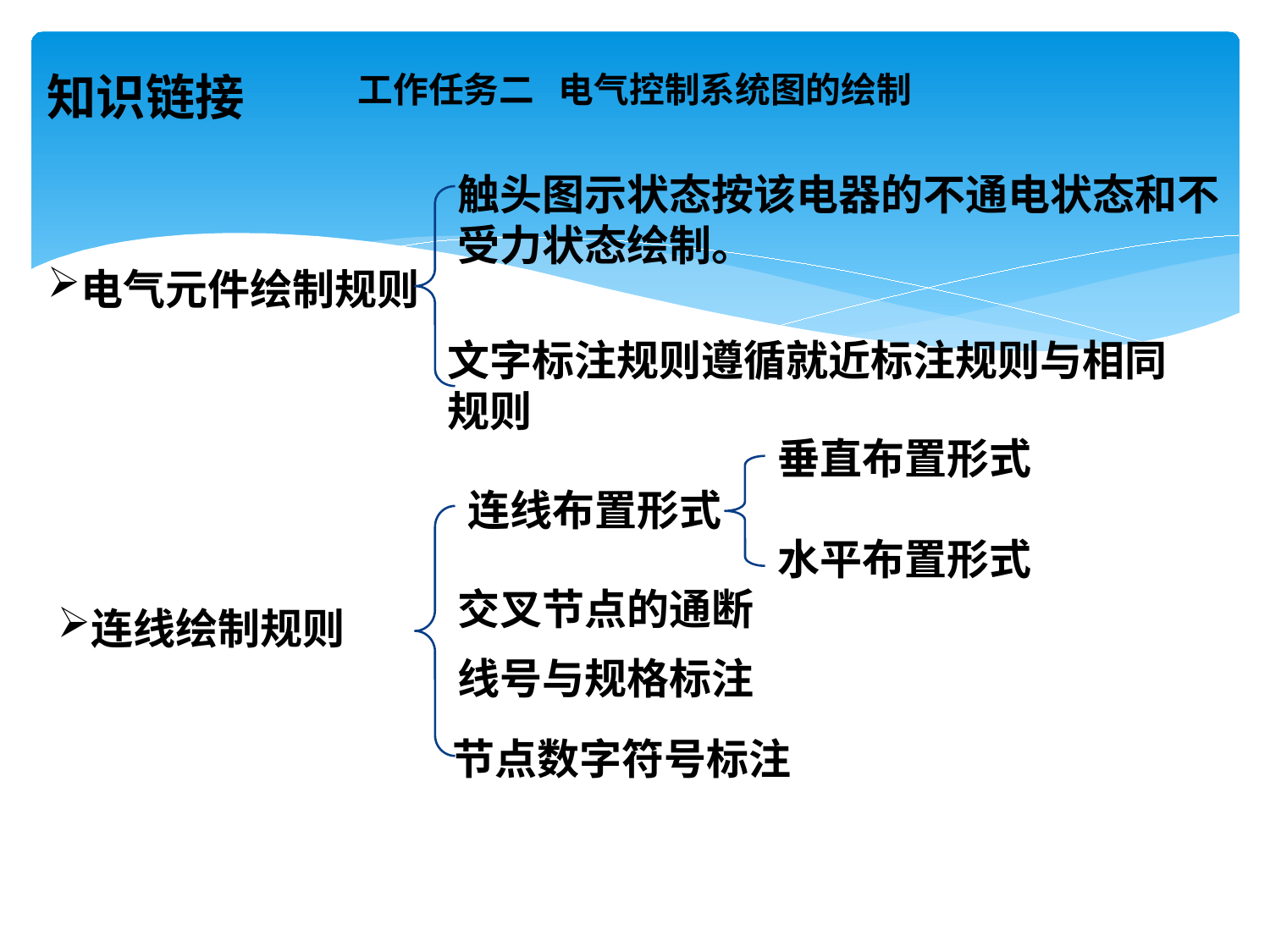

# 工作任务二   电气控制系统图的绘制
知识链接
触头图示状态按该电器的不通电状态和不受力状态绘制。

电气元件绘制规则
文字标注规则遵循就近标注规则与相同规则
垂直布置形式

连线布置形式

水平布置形式
交叉节点的通断
连线绘制规则
线号与规格标注
节点数字符号标注